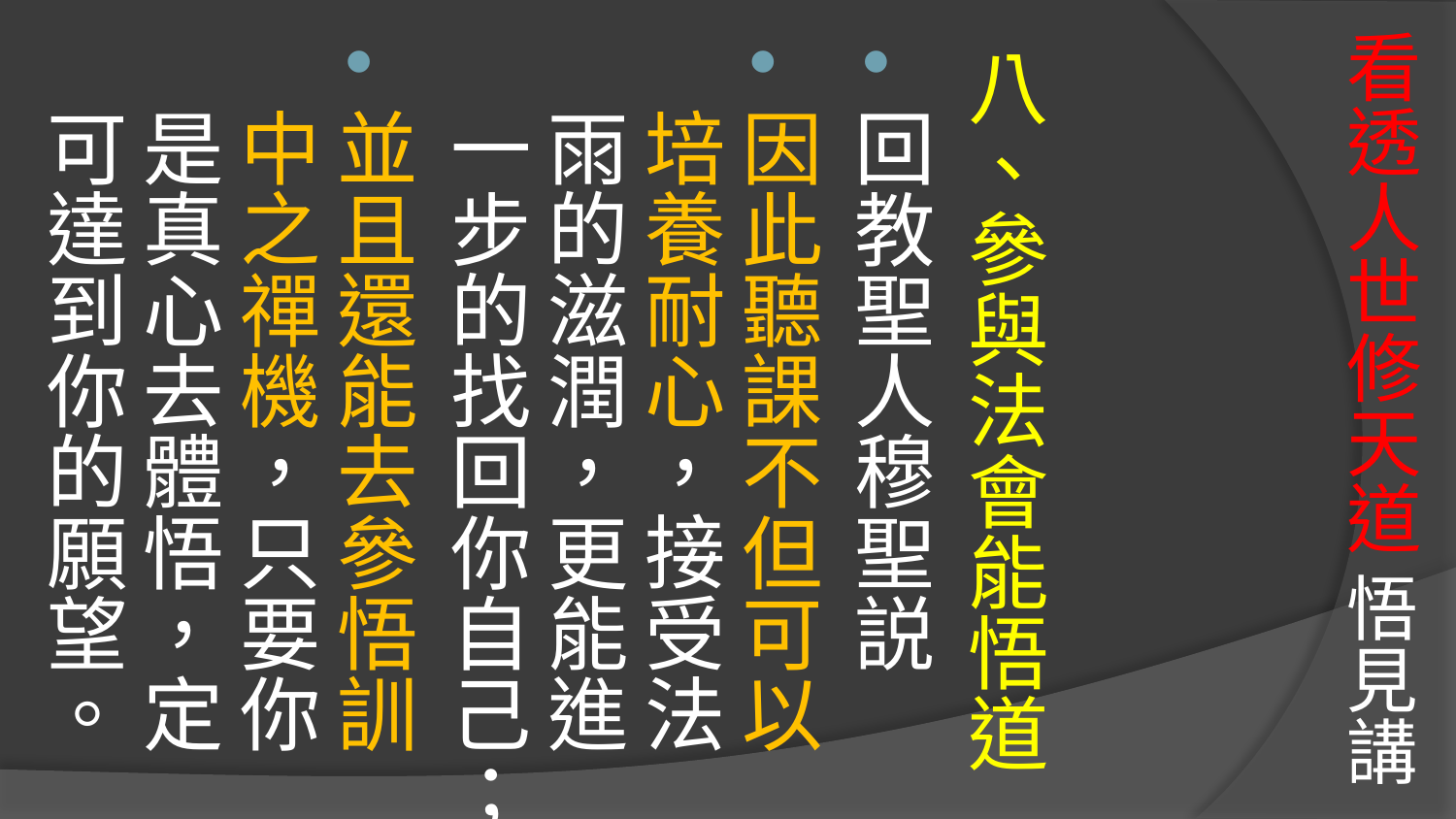

# 看透人世修天道 悟見講
八、參與法會能悟道
回教聖人穆聖説
因此聽課不但可以培養耐心，接受法雨的滋潤，更能進一步的找回你自己；
並且還能去參悟訓中之禪機，只要你是真心去體悟，定可達到你的願望。